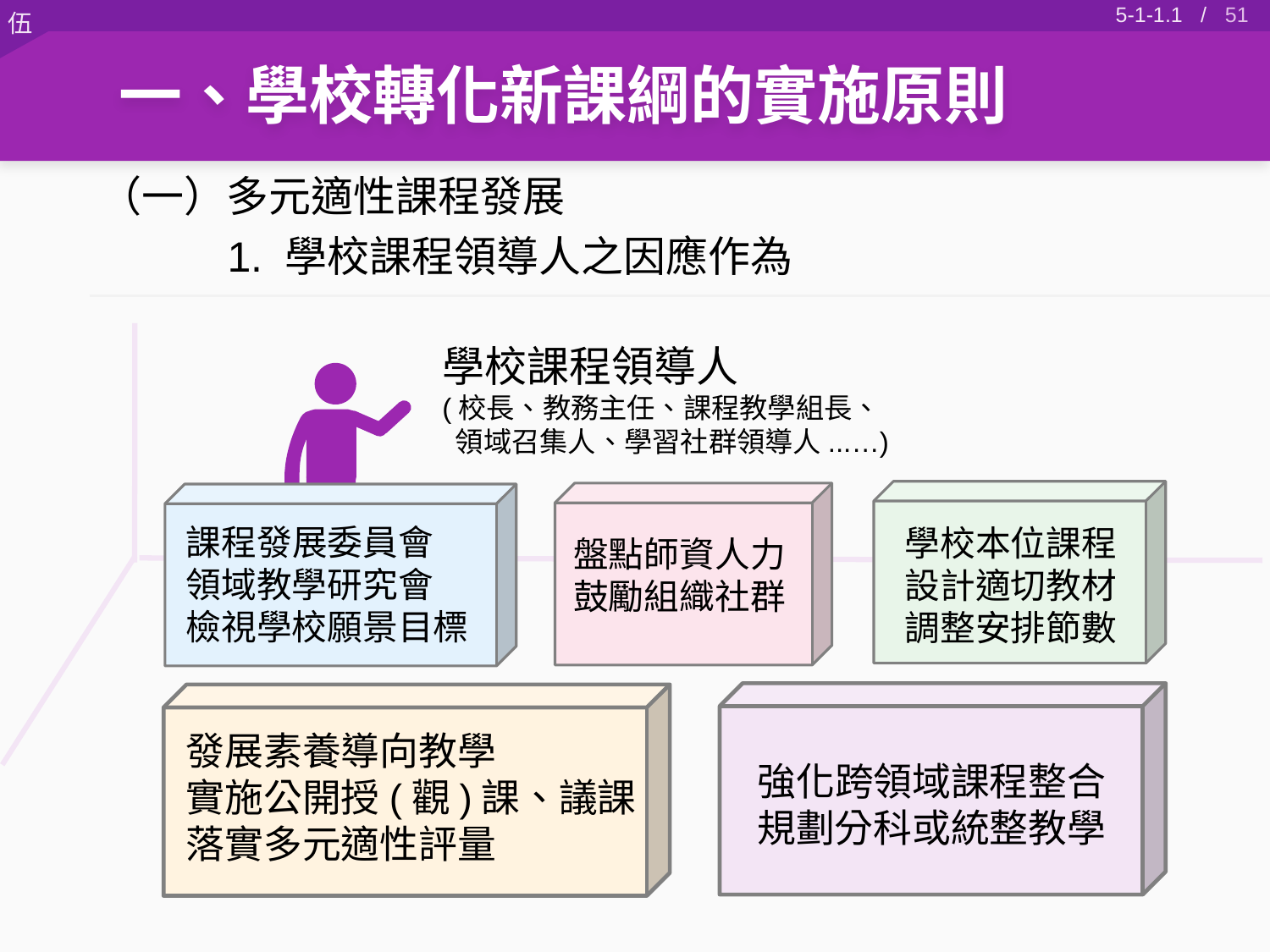

51
5-1-1.1   /
一、學校轉化新課綱的實施原則
（一）多元適性課程發展
1. 學校課程領導人之因應作為
學校課程領導人
(校長、教務主任、課程教學組長、
 領域召集人、學習社群領導人...…)

學校本位課程
設計適切教材
調整安排節數

盤點師資人力
鼓勵組織社群

課程發展委員會
領域教學研究會
檢視學校願景目標

強化跨領域課程整合
規劃分科或統整教學

發展素養導向教學
實施公開授(觀)課、議課
落實多元適性評量